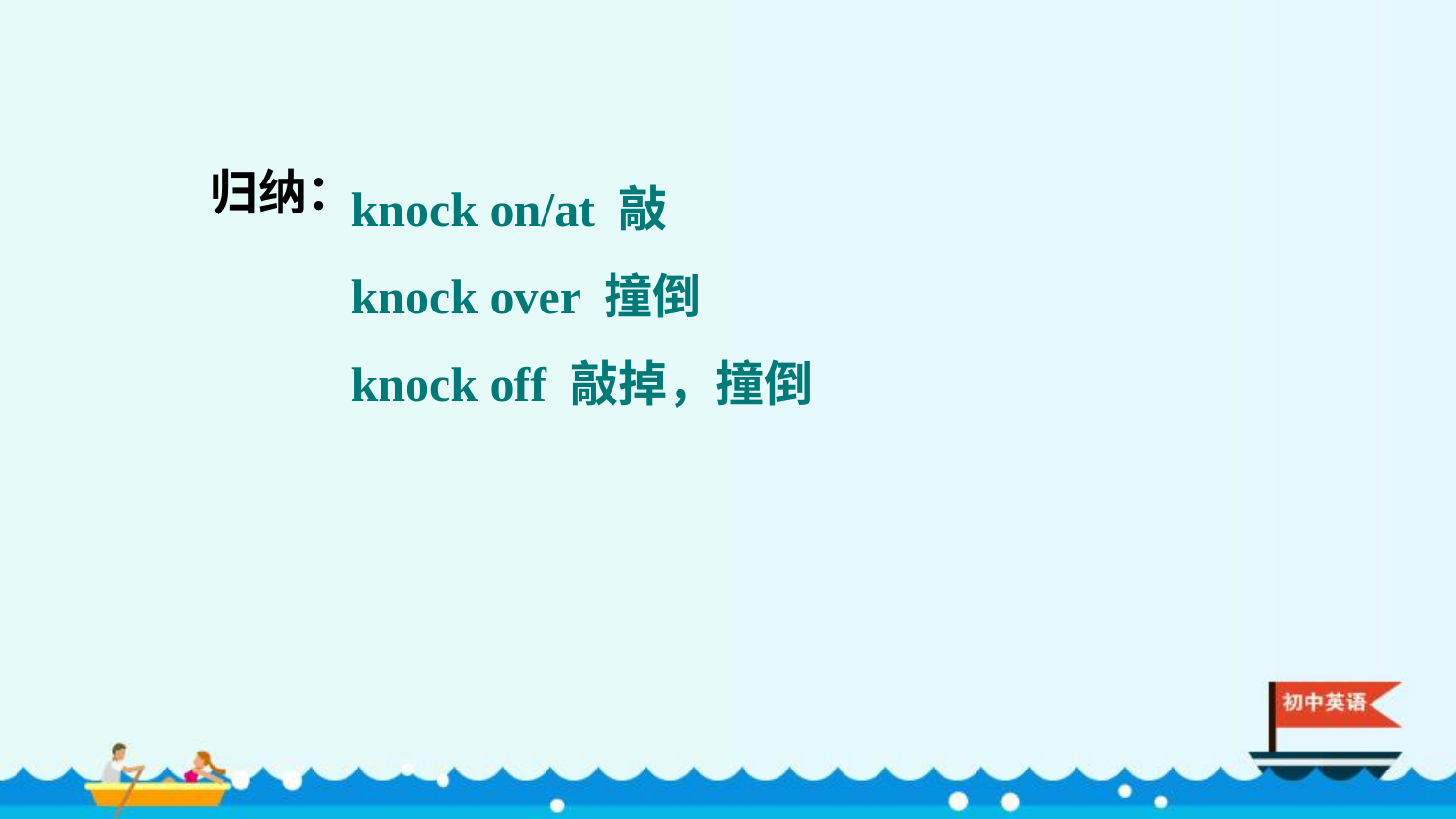

knock on/at 敲
knock over 撞倒
knock off 敲掉，撞倒
归纳：